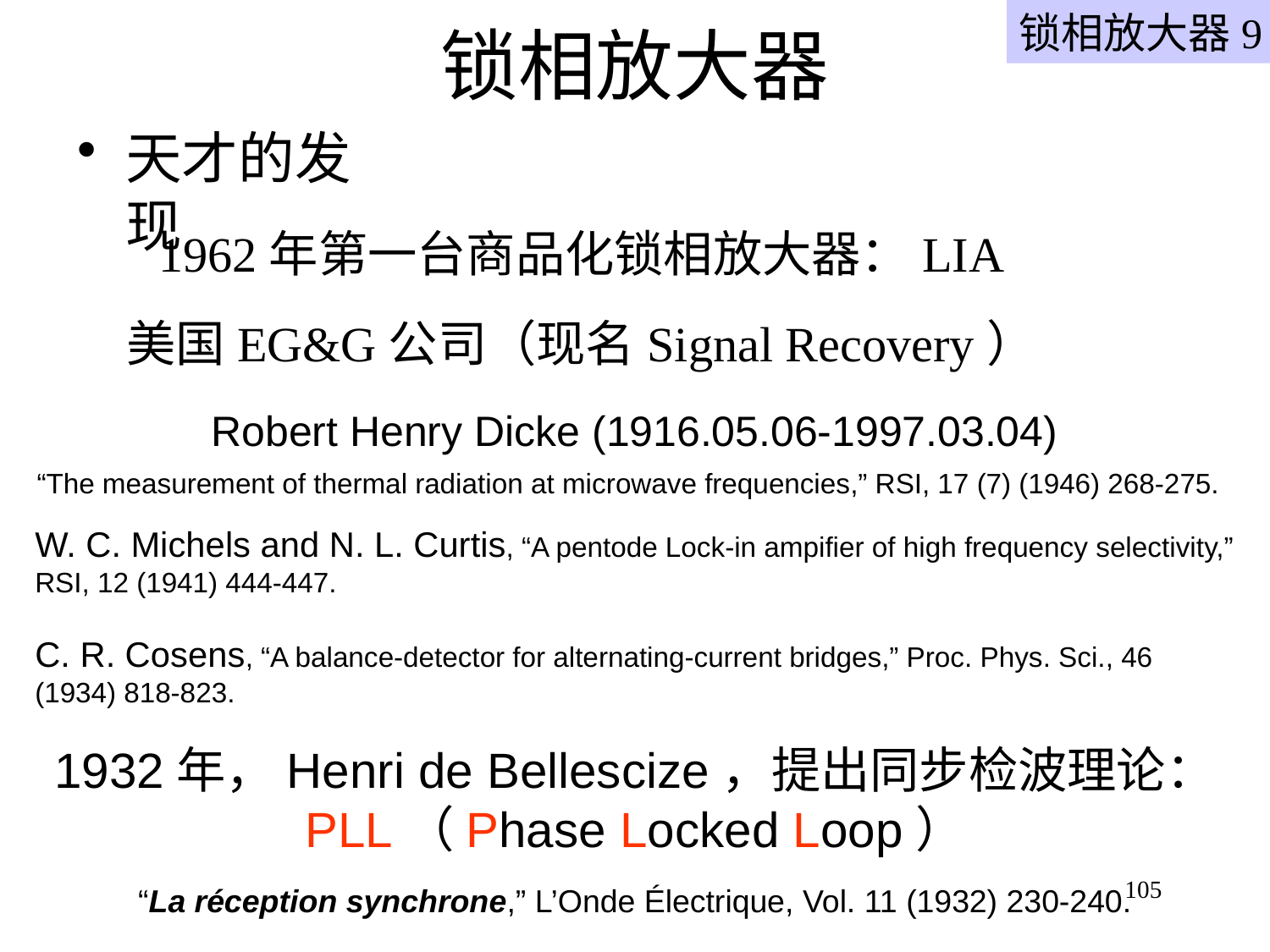

# 锁相放大器
锁相放大器9
天才的发现
1962年第一台商品化锁相放大器：LIA
美国EG&G公司（现名Signal Recovery）
Robert Henry Dicke (1916.05.06-1997.03.04)
“The measurement of thermal radiation at microwave frequencies,” RSI, 17 (7) (1946) 268-275.
W. C. Michels and N. L. Curtis, “A pentode Lock-in ampifier of high frequency selectivity,” RSI, 12 (1941) 444-447.
C. R. Cosens, “A balance-detector for alternating-current bridges,” Proc. Phys. Sci., 46 (1934) 818-823.
1932年，Henri de Bellescize，提出同步检波理论：
PLL（Phase Locked Loop）
105
“La réception synchrone,” L’Onde Électrique, Vol. 11 (1932) 230-240.